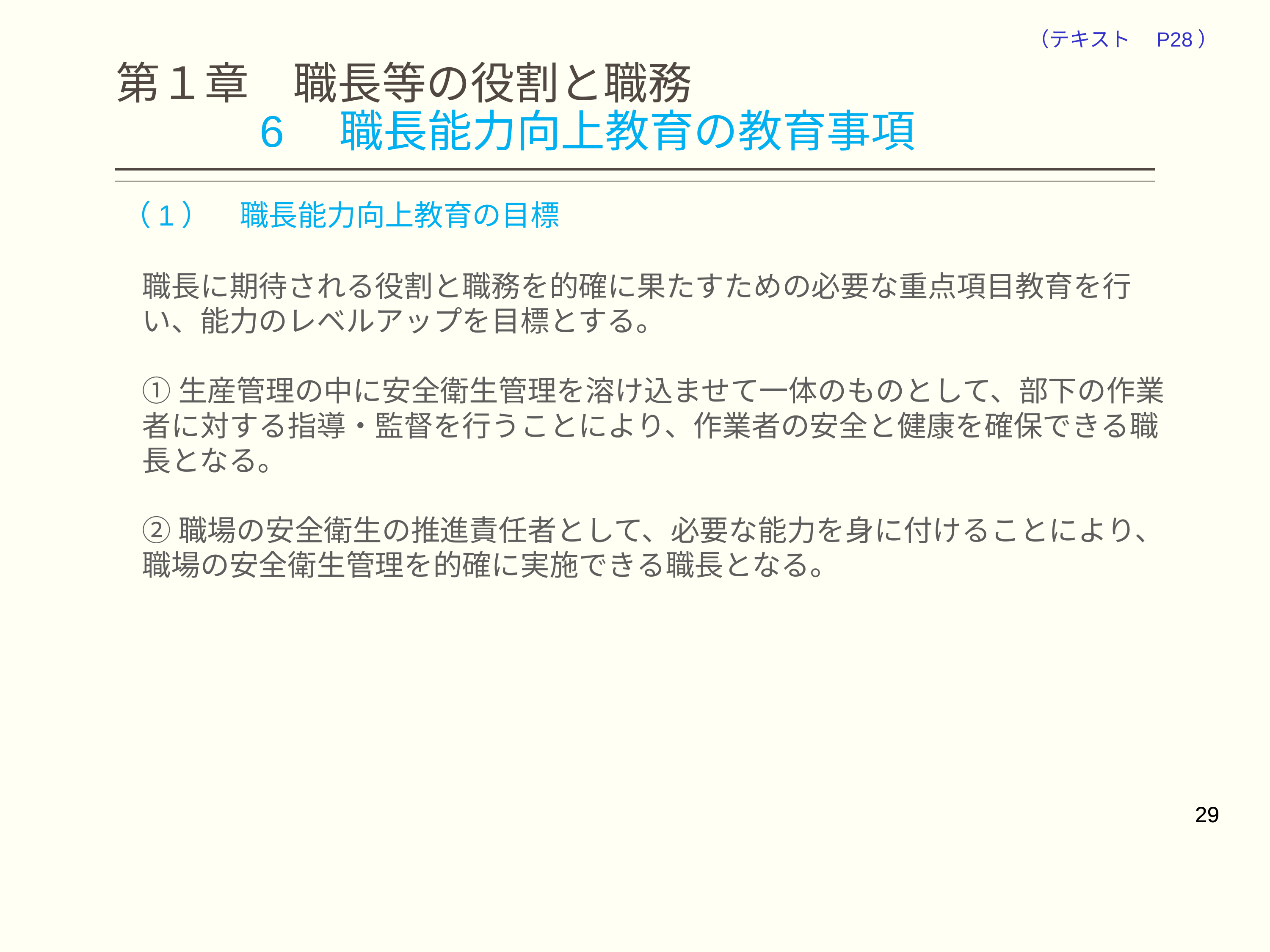

（テキスト　P28）
# 第１章　職長等の役割と職務 　　　6　職長能力向上教育の教育事項
（1）　職長能力向上教育の目標
職長に期待される役割と職務を的確に果たすための必要な重点項目教育を行い、能力のレベルアップを目標とする。

①生産管理の中に安全衛生管理を溶け込ませて一体のものとして、部下の作業者に対する指導・監督を行うことにより、作業者の安全と健康を確保できる職長となる。

②職場の安全衛生の推進責任者として、必要な能力を身に付けることにより、職場の安全衛生管理を的確に実施できる職長となる。
29
29